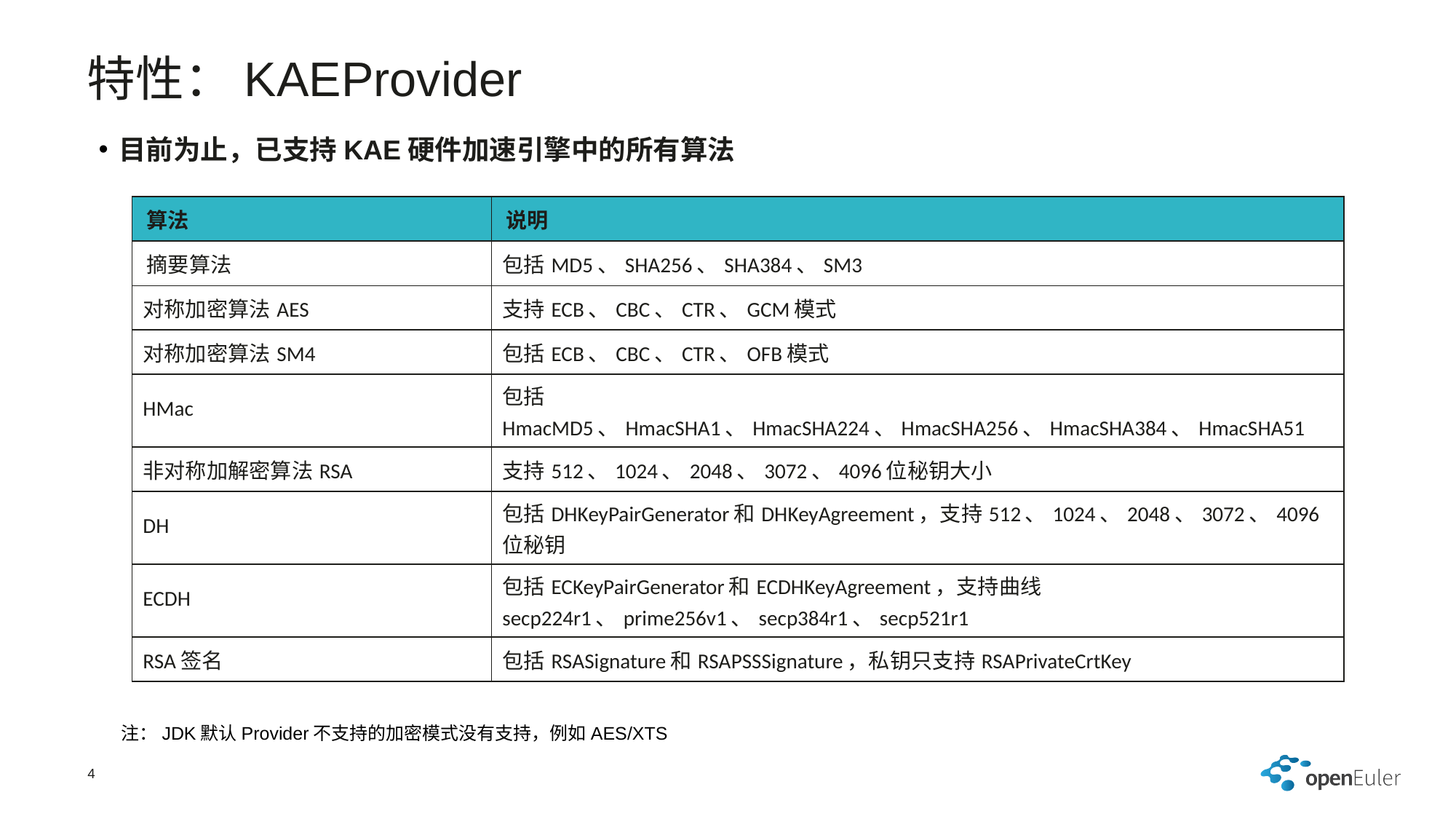

特性：KAEProvider
目前为止，已支持KAE硬件加速引擎中的所有算法
| 算法 | 说明 |
| --- | --- |
| 摘要算法 | 包括MD5、SHA256、SHA384、SM3 |
| 对称加密算法AES | 支持ECB、CBC、CTR、GCM模式 |
| 对称加密算法SM4 | 包括ECB、CBC、CTR、OFB模式 |
| HMac | 包括HmacMD5、HmacSHA1、HmacSHA224、HmacSHA256、HmacSHA384、HmacSHA51 |
| 非对称加解密算法RSA | 支持512、1024、2048、3072、4096位秘钥大小 |
| DH | 包括DHKeyPairGenerator和DHKeyAgreement，支持512、1024、2048、3072、4096位秘钥 |
| ECDH | 包括ECKeyPairGenerator和ECDHKeyAgreement，支持曲线secp224r1、prime256v1、secp384r1、secp521r1 |
| RSA签名 | 包括RSASignature和RSAPSSSignature，私钥只支持RSAPrivateCrtKey |

注：JDK默认Provider不支持的加密模式没有支持，例如AES/XTS